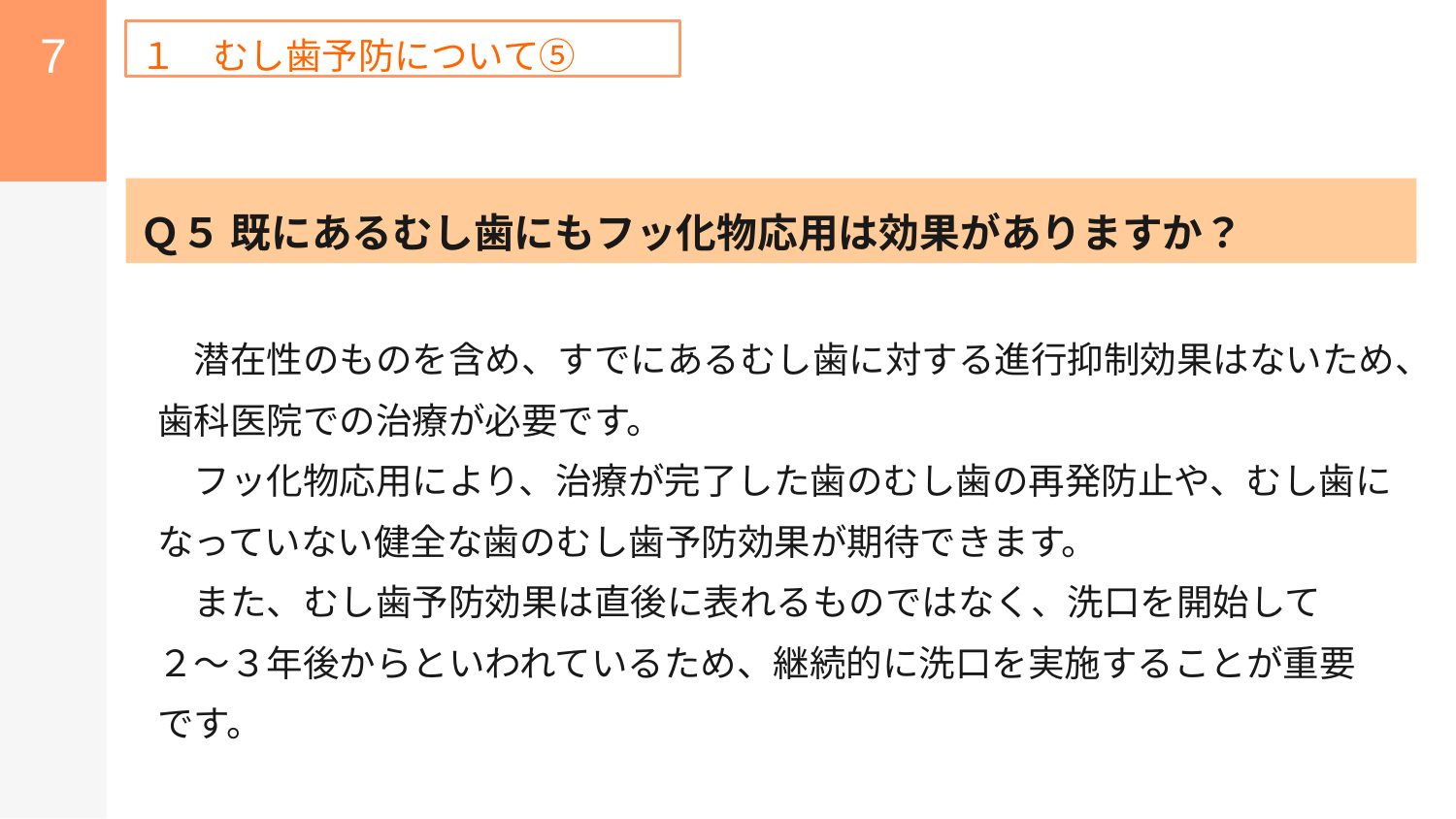

7
１　むし歯予防について⑤
Ｑ５ 既にあるむし歯にもフッ化物応用は効果がありますか？
　　潜在性のものを含め、すでにあるむし歯に対する進行抑制効果はないため、
　歯科医院での治療が必要です。
　　フッ化物応用により、治療が完了した歯のむし歯の再発防止や、むし歯に
　なっていない健全な歯のむし歯予防効果が期待できます。
　　また、むし歯予防効果は直後に表れるものではなく、洗口を開始して
　２～３年後からといわれているため、継続的に洗口を実施することが重要
　です。